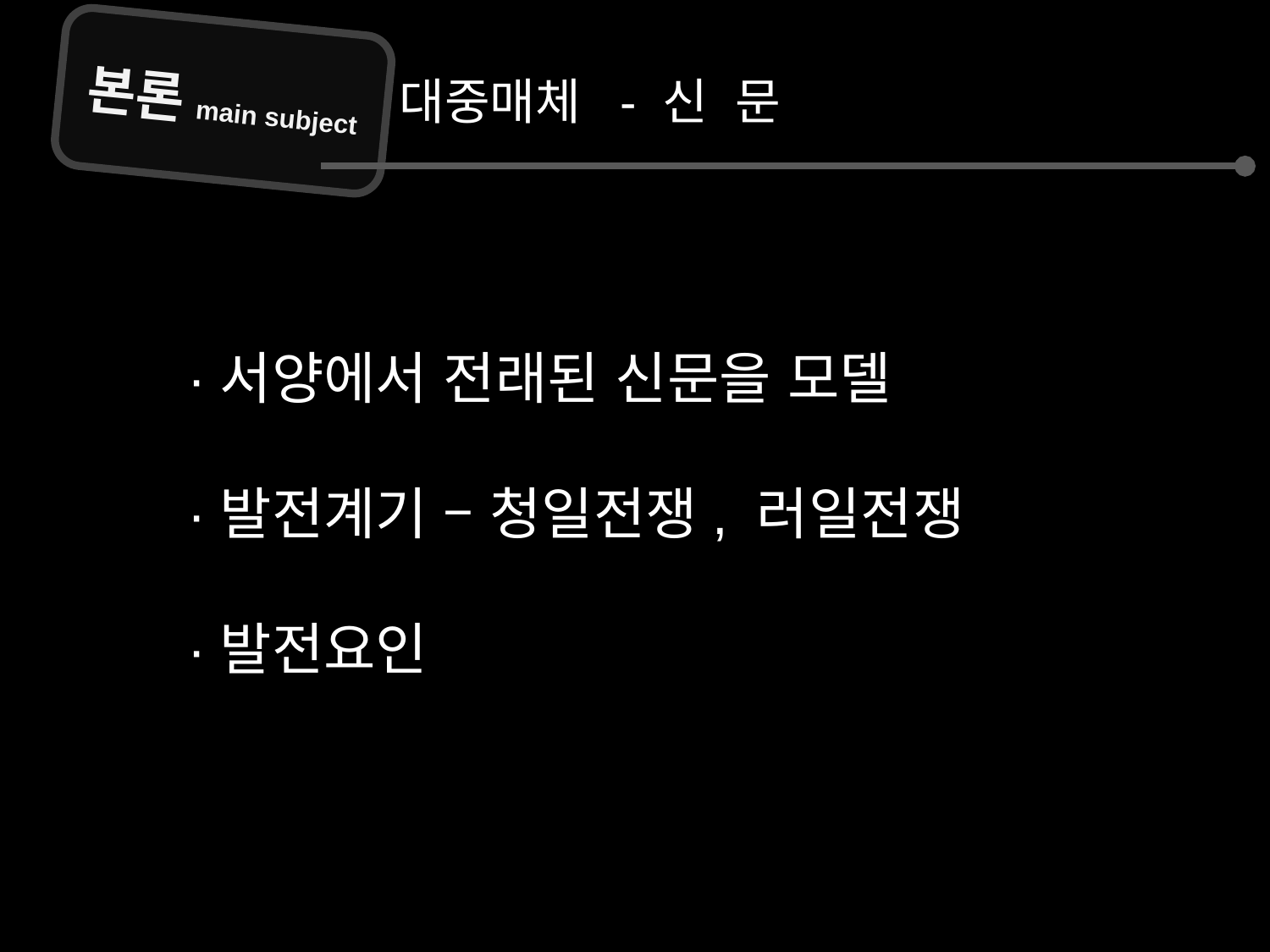

본론main subject
대중매체  - 신  문
·서양에서 전래된 신문을 모델

·발전계기 – 청일전쟁, 러일전쟁

·발전요인